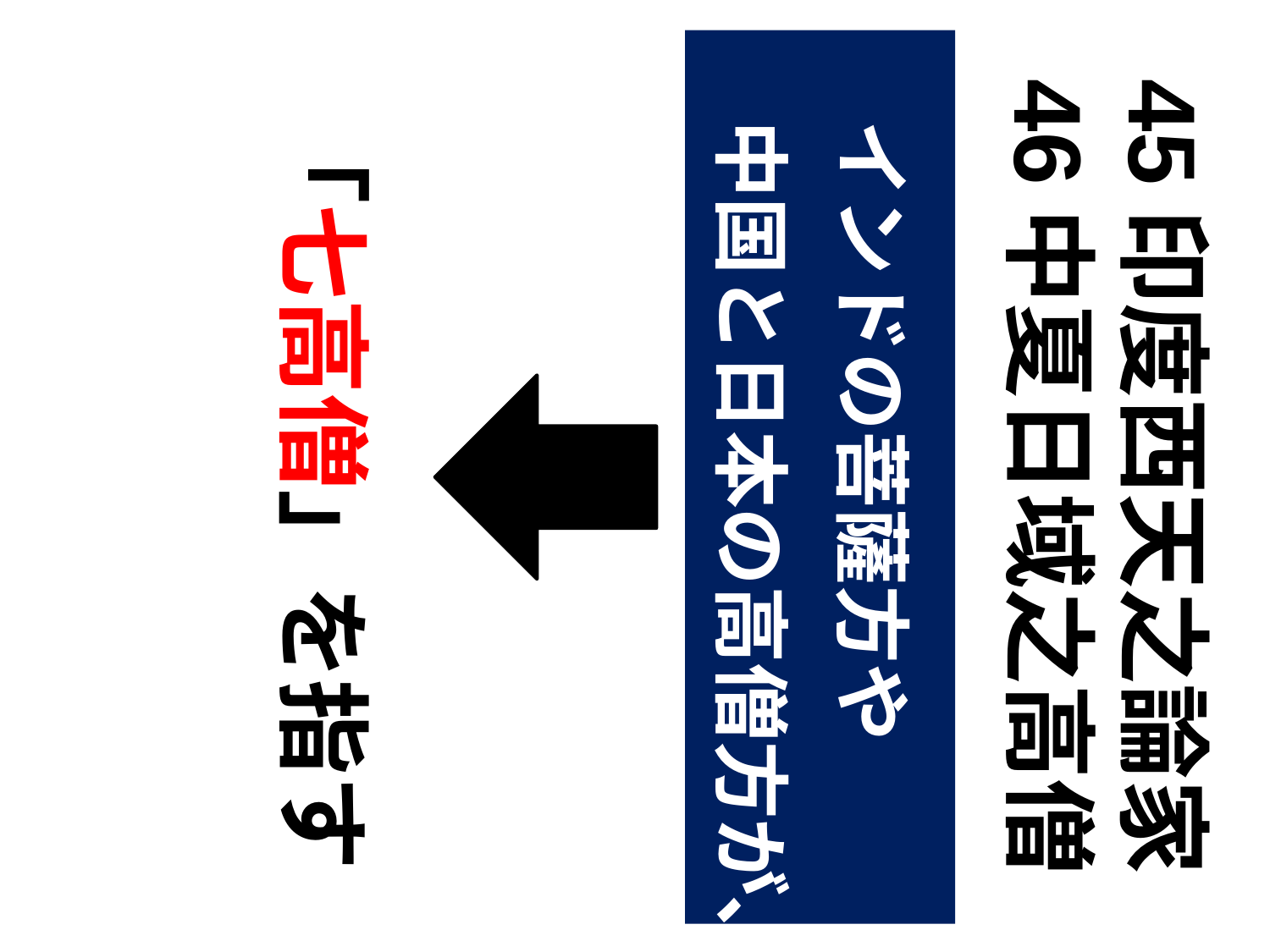

「七高僧」を指す
45印度西天之論家
46中夏日域之高僧
　インドの菩薩方や
　中国と日本の高僧方が、